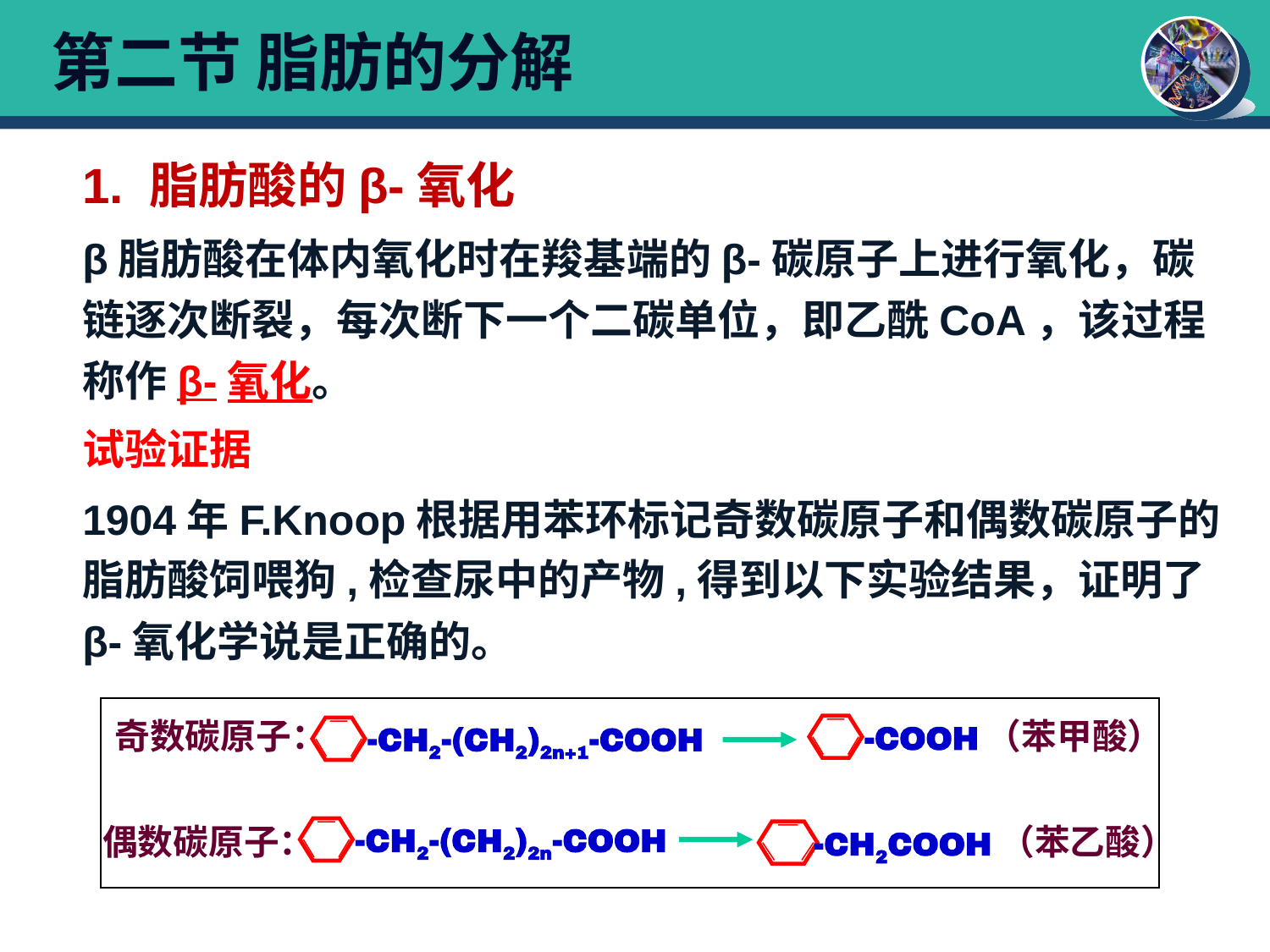

# 第二节 脂肪的分解
1. 脂肪酸的β-氧化
β脂肪酸在体内氧化时在羧基端的β-碳原子上进行氧化，碳链逐次断裂，每次断下一个二碳单位，即乙酰CoA，该过程称作β-氧化。
试验证据
1904年F.Knoop根据用苯环标记奇数碳原子和偶数碳原子的脂肪酸饲喂狗,检查尿中的产物,得到以下实验结果，证明了β-氧化学说是正确的。

奇数碳原子：
-COOH（苯甲酸）

-CH2-(CH2)2n+1-COOH

偶数碳原子：
-CH2-(CH2)2n-COOH

-CH2COOH（苯乙酸）